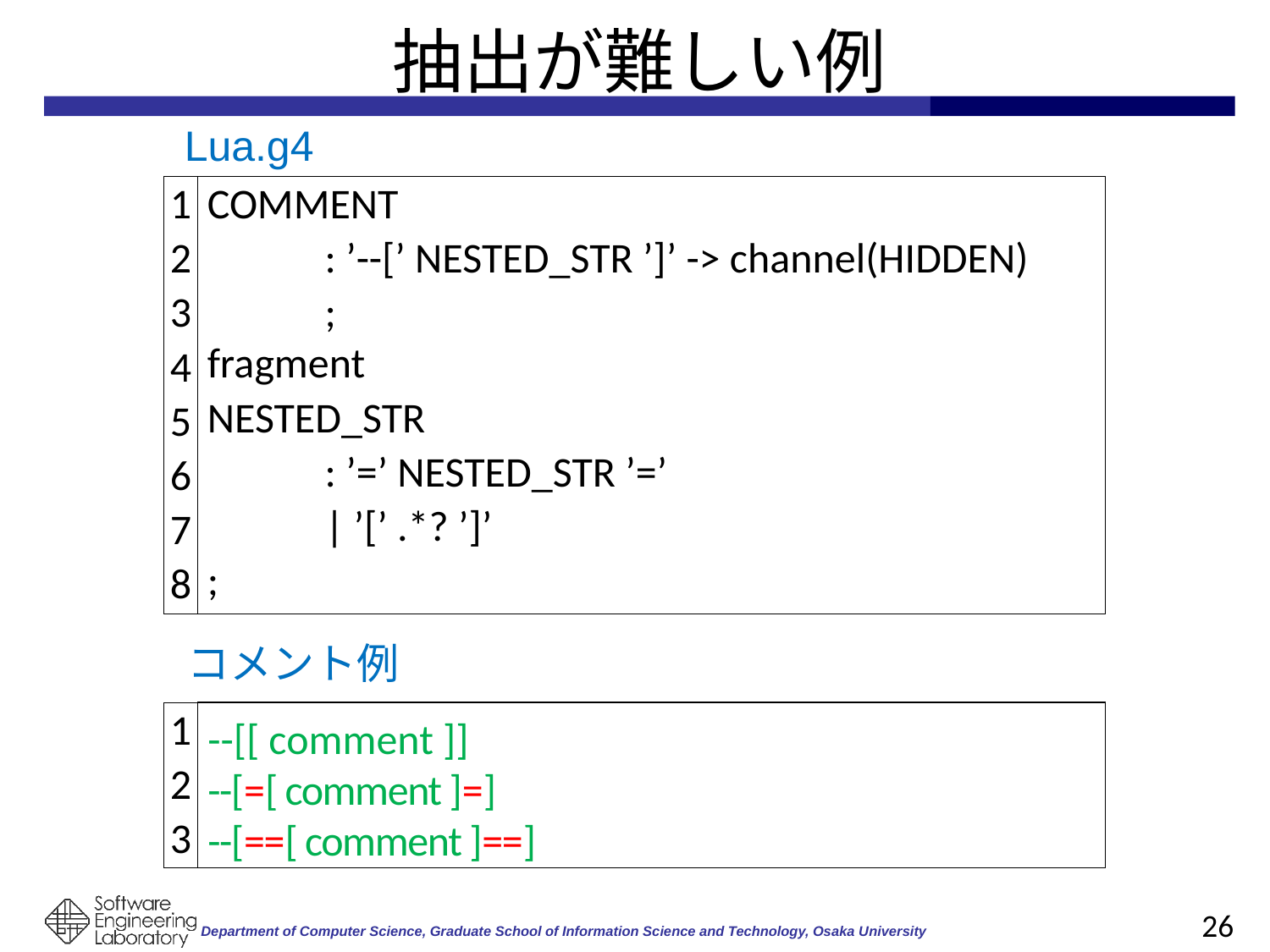

# 抽出が難しい例
Lua.g4
1
2
3
4
5
6
7
8
 COMMENT
 	: ’--[’ NESTED_STR ’]’ -> channel(HIDDEN)
 	;
 fragment
 NESTED_STR
 	: ’=’ NESTED_STR ’=’
 	| ’[’ .*? ’]’
 ;
コメント例
1
2
3
--[[ comment ]]
--[=[ comment ]=]
--[==[ comment ]==]
26